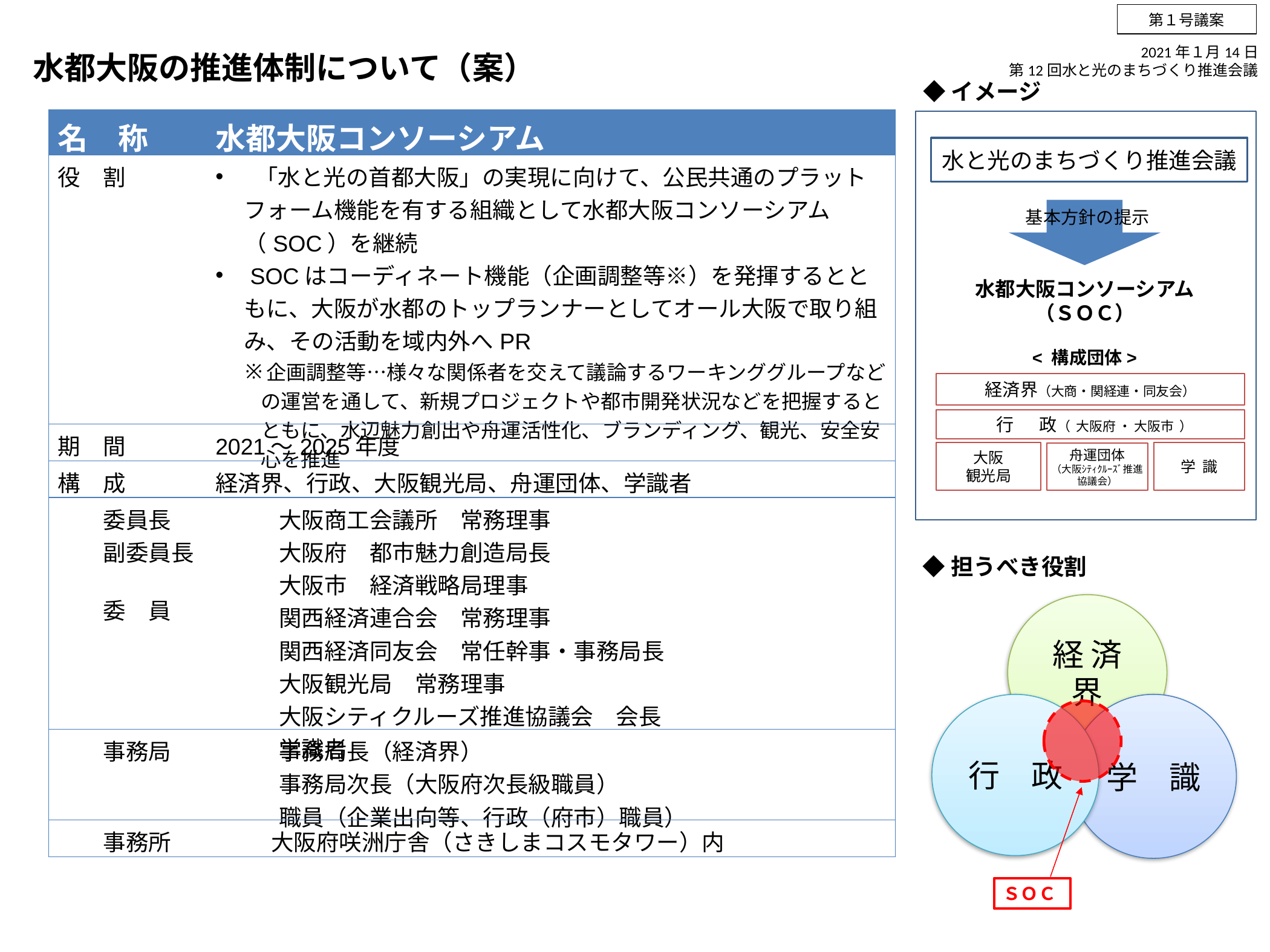

第１号議案
2021年１月14日
第12回水と光のまちづくり推進会議
水都大阪の推進体制について（案）
◆イメージ
| 名　称 | 水都大阪コンソーシアム |
| --- | --- |
| 役　割 | 「水と光の⾸都大阪」の実現に向けて、公⺠共通のプラットフォーム機能を有する組織として水都大阪コンソーシアム（SOC）を継続 SOCはコーディネート機能（企画調整等※）を発揮するとともに、大阪が水都のトップランナーとしてオール大阪で取り組み、その活動を域内外へPR 企画調整等…様々な関係者を交えて議論するワーキンググループなどの運営を通して、新規プロジェクトや都市開発状況などを把握するとともに、水辺魅⼒創出や舟運活性化、ブランディング、観光、安全安心を推進 |
| 期　間 | 2021～2025年度 |
| 構　成 | 経済界、行政、大阪観光局、舟運団体、学識者 |
| 委員長 　　副委員長 　　委　員 | 大阪商工会議所　常務理事 大阪府　都市魅力創造局長 大阪市　経済戦略局理事 関西経済連合会　常務理事 関西経済同友会　常任幹事・事務局長 大阪観光局　常務理事 大阪シティクルーズ推進協議会　会長 学識者 |
| 事務局 | 事務局長（経済界） 事務局次長（大阪府次長級職員） 職員（企業出向等、行政（府市）職員） |
| 事務所 | 大阪府咲洲庁舎（さきしまコスモタワー）内 |

水と光のまちづくり推進会議

基本方針の提示
水都大阪コンソーシアム
（ＳＯＣ）
< 構成団体>
経済界（大商・関経連・同友会）
    行　  政（  大阪府 ・ 大阪市  ）
学  識
大阪
観光局
舟運団体
（大阪ｼﾃｨｸﾙｰｽﾞ推進協議会）
◆担うべき役割
経 済 界
行　政
学　識

ＳＯＣ